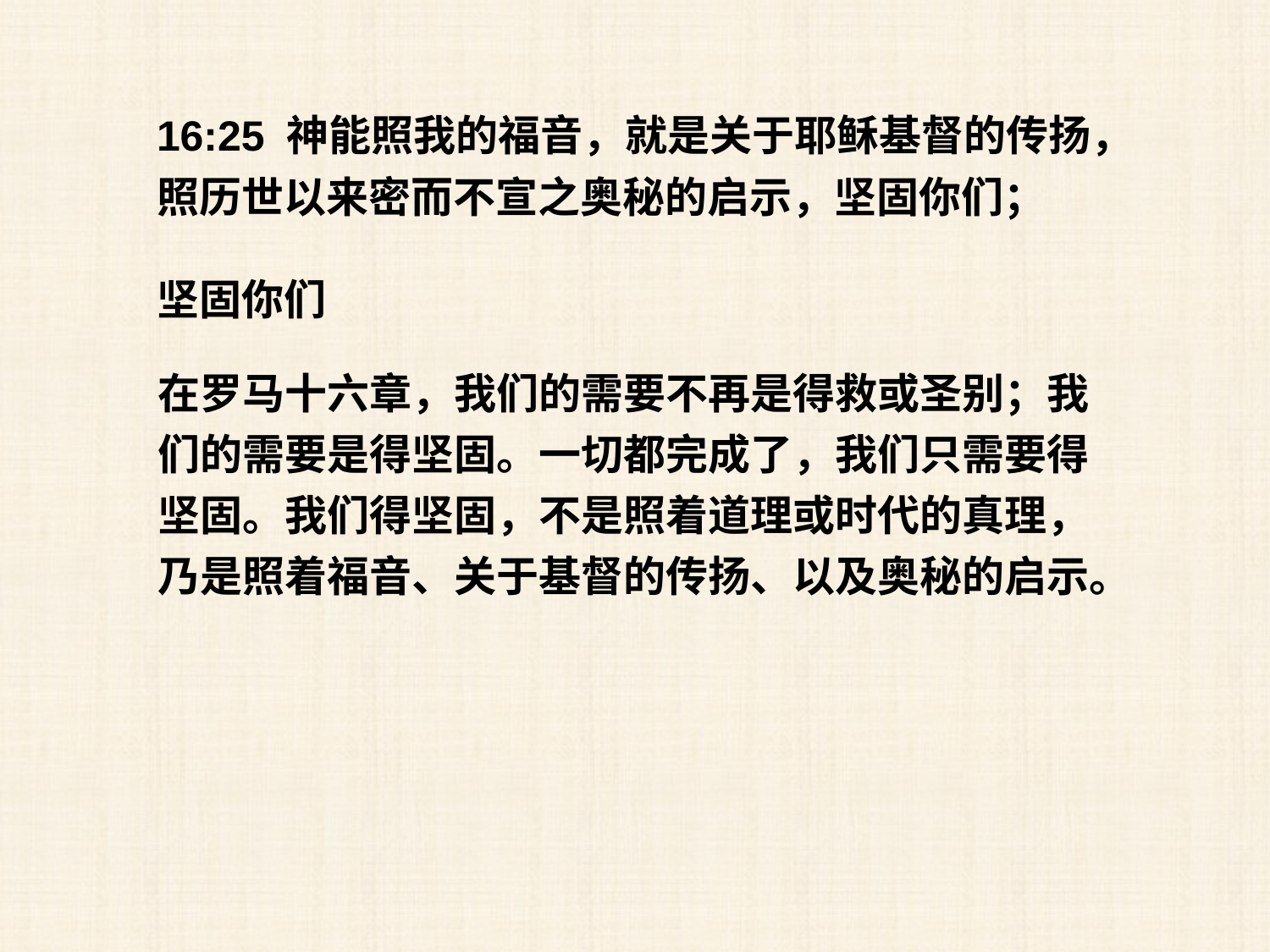

16:25 神能照我的福音，就是关于耶稣基督的传扬，照历世以来密而不宣之奥秘的启示，坚固你们；
坚固你们
在罗马十六章，我们的需要不再是得救或圣别；我们的需要是得坚固。一切都完成了，我们只需要得坚固。我们得坚固，不是照着道理或时代的真理，乃是照着福音、关于基督的传扬、以及奥秘的启示。